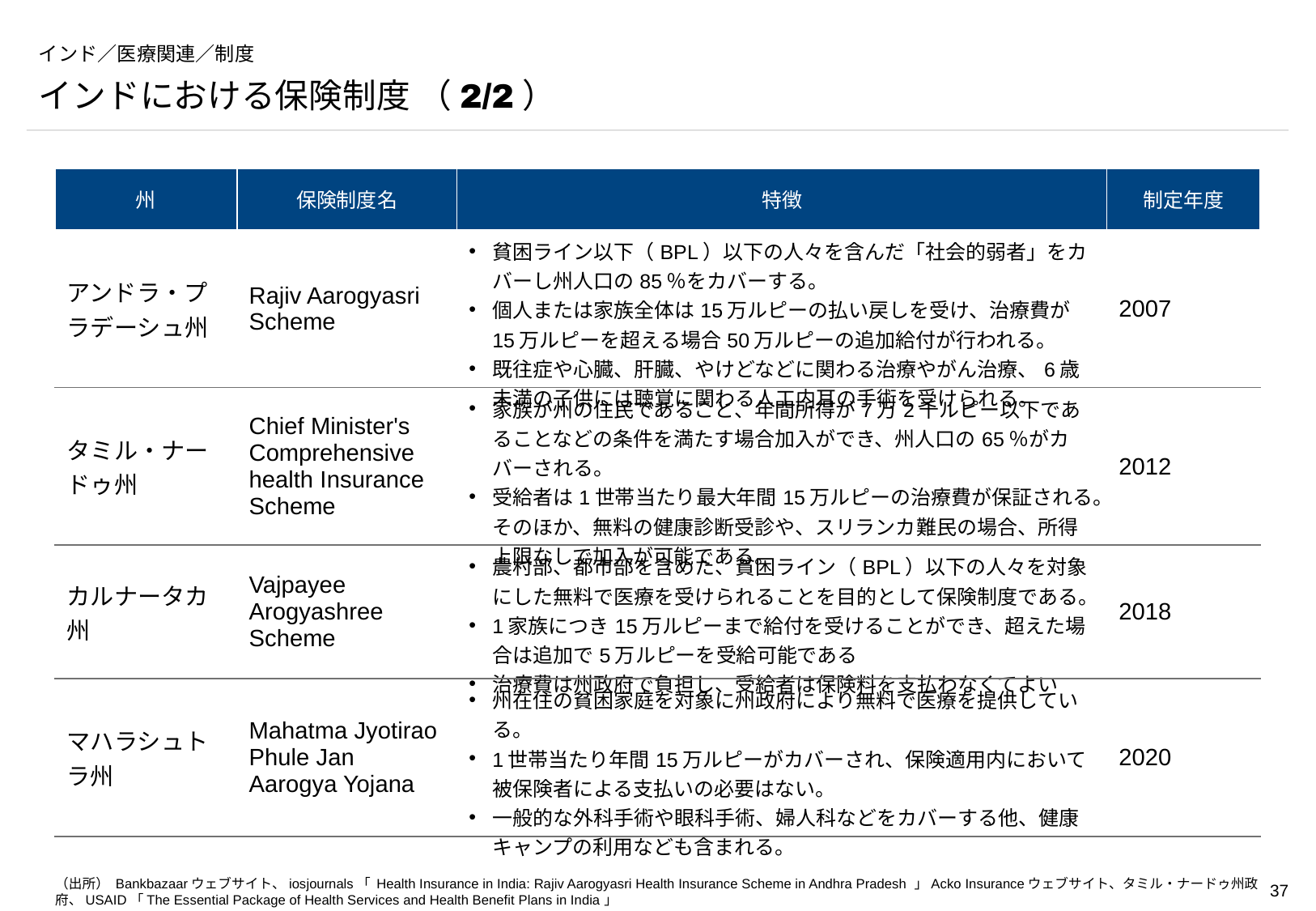

# インド／医療関連／制度
インドにおける保険制度 （2/2）
| 州 | 保険制度名 | 特徴 | 制定年度 |
| --- | --- | --- | --- |
| アンドラ・プラデーシュ州 | Rajiv Aarogyasri Scheme | 貧困ライン以下（BPL）以下の人々を含んだ「社会的弱者」をカバーし州人口の85％をカバーする。 個人または家族全体は15万ルピーの払い戻しを受け、治療費が15万ルピーを超える場合50万ルピーの追加給付が行われる。 既往症や心臓、肝臓、やけどなどに関わる治療やがん治療、6歳未満の子供には聴覚に関わる人工内耳の手術を受けられる。 | 2007 |
| タミル・ナードゥ州 | Chief Minister's Comprehensive health Insurance Scheme | 家族が州の住民であること、年間所得が7万2千ルピー以下であることなどの条件を満たす場合加入ができ、州人口の65％がカバーされる。 受給者は1世帯当たり最大年間15万ルピーの治療費が保証される。そのほか、無料の健康診断受診や、スリランカ難民の場合、所得上限なしで加入が可能である。 | 2012 |
| カルナータカ州 | Vajpayee Arogyashree Scheme | 農村部、都市部を含めた、貧困ライン（BPL）以下の人々を対象にした無料で医療を受けられることを目的として保険制度である。 1家族につき15万ルピーまで給付を受けることができ、超えた場合は追加で5万ルピーを受給可能である 治療費は州政府で負担し、受給者は保険料を支払わなくてよい | 2018 |
| マハラシュトラ州 | Mahatma Jyotirao Phule Jan Aarogya Yojana | 州在住の貧困家庭を対象に州政府により無料で医療を提供している。 1世帯当たり年間15万ルピーがカバーされ、保険適用内において被保険者による支払いの必要はない。 一般的な外科手術や眼科手術、婦人科などをカバーする他、健康キャンプの利用なども含まれる。 | 2020 |
（出所） Bankbazaarウェブサイト、iosjournals「 Health Insurance in India: Rajiv Aarogyasri Health Insurance Scheme in Andhra Pradesh 」Acko Insuranceウェブサイト、タミル・ナードゥ州政府、USAID「The Essential Package of Health Services and Health Benefit Plans in India」